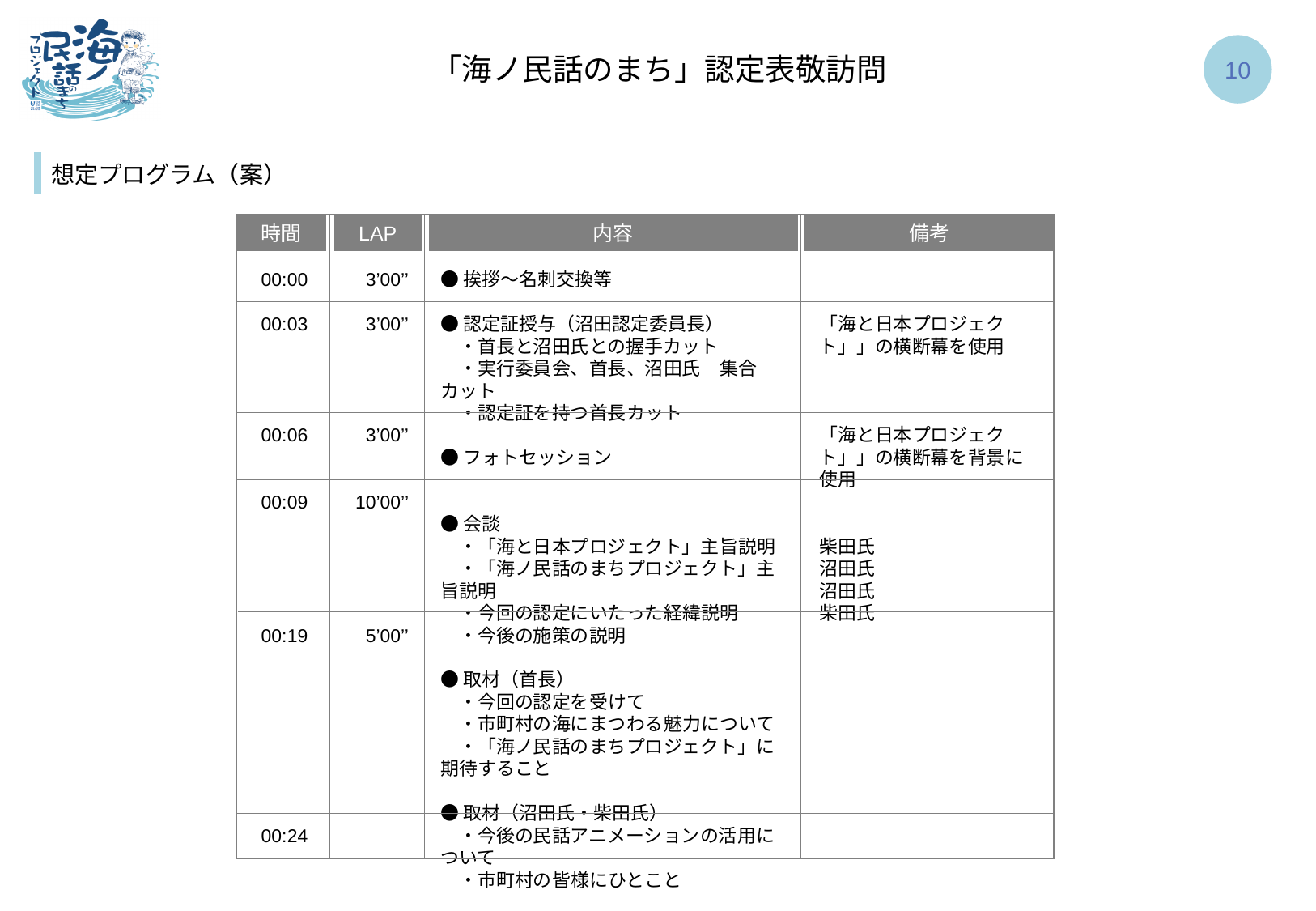

「海ノ民話のまち」認定表敬訪問
10
想定プログラム（案）

時間
LAP
備考
内容
00:00

00:03

00:06

00:09

00:19

00:24
3’00’’

3’00’’

3’00’’

10’00’’

5’00’’

●挨拶～名刺交換等

●認定証授与（沼田認定委員長）
　・首長と沼田氏との握手カット
　・実行委員会、首長、沼田氏　集合カット
　・認定証を持つ首長カット

●フォトセッション

●会談
　・「海と日本プロジェクト」主旨説明
　・「海ノ民話のまちプロジェクト」主旨説明
　・今回の認定にいたった経緯説明
　・今後の施策の説明

●取材（首長）
　・今回の認定を受けて
　・市町村の海にまつわる魅力について
　・「海ノ民話のまちプロジェクト」に期待すること

●取材（沼田氏・柴田氏）
　・今後の民話アニメーションの活用について
　・市町村の皆様にひとこと

●終了～後片付け

「海と日本プロジェクト」」の横断幕を使用

「海と日本プロジェクト」」の横断幕を背景に使用

柴田氏
沼田氏
沼田氏
柴田氏